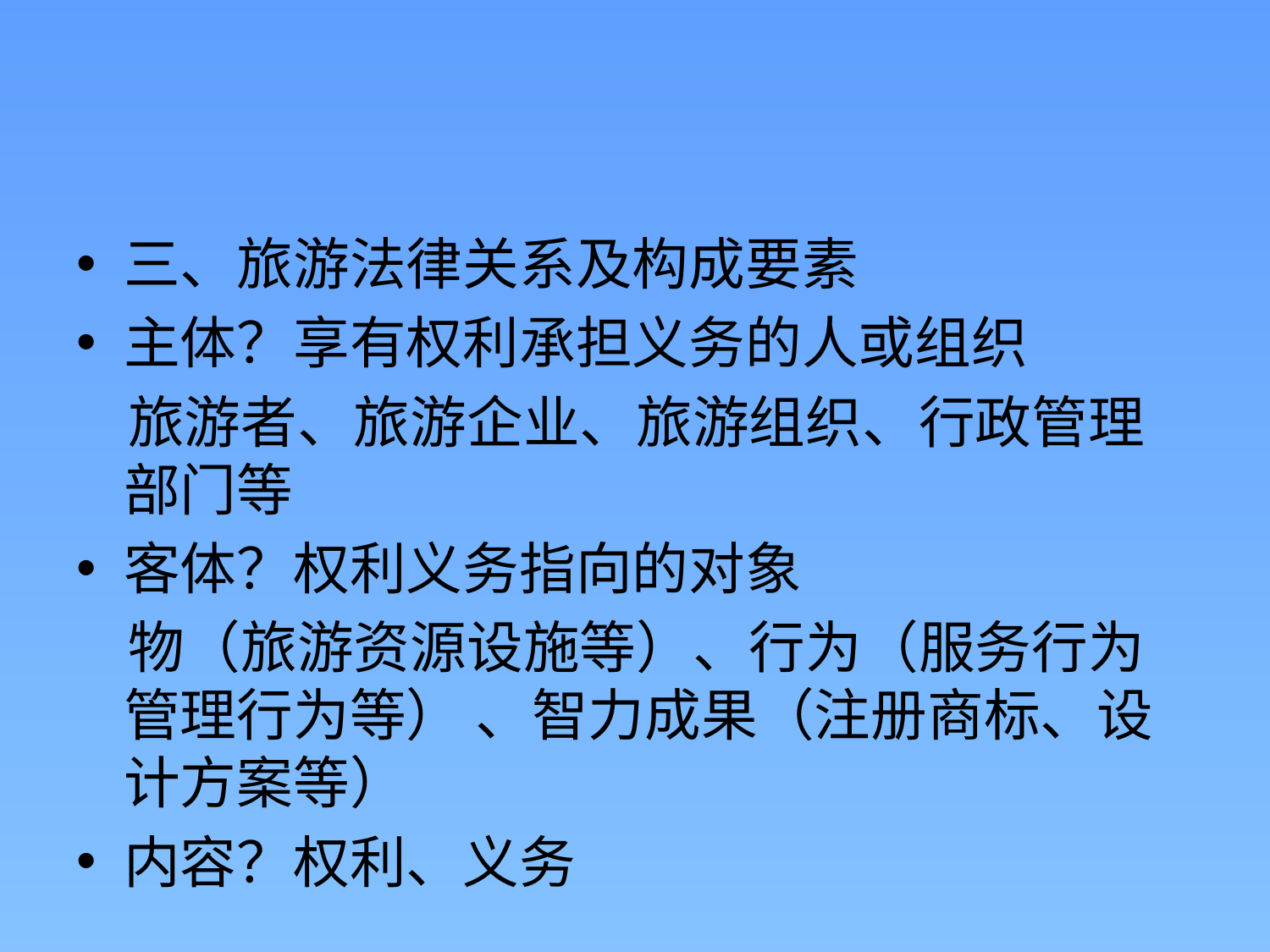

#
三、旅游法律关系及构成要素
主体？享有权利承担义务的人或组织
   旅游者、旅游企业、旅游组织、行政管理部门等
客体？权利义务指向的对象
   物（旅游资源设施等）、行为（服务行为管理行为等） 、智力成果（注册商标、设计方案等）
内容？权利、义务